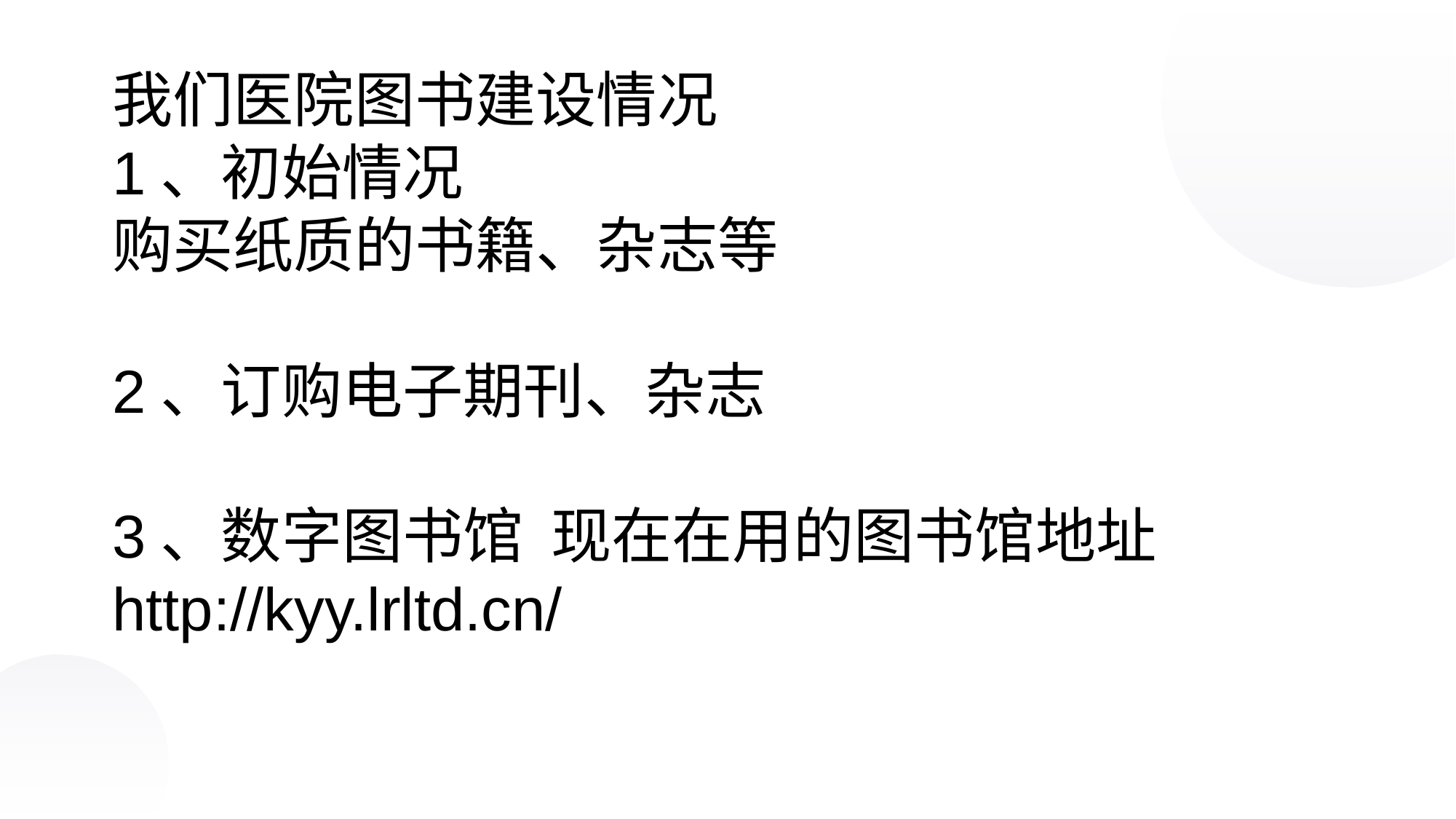

我们医院图书建设情况
1、初始情况
购买纸质的书籍、杂志等

2、订购电子期刊、杂志

3、数字图书馆  现在在用的图书馆地址
http://kyy.lrltd.cn/